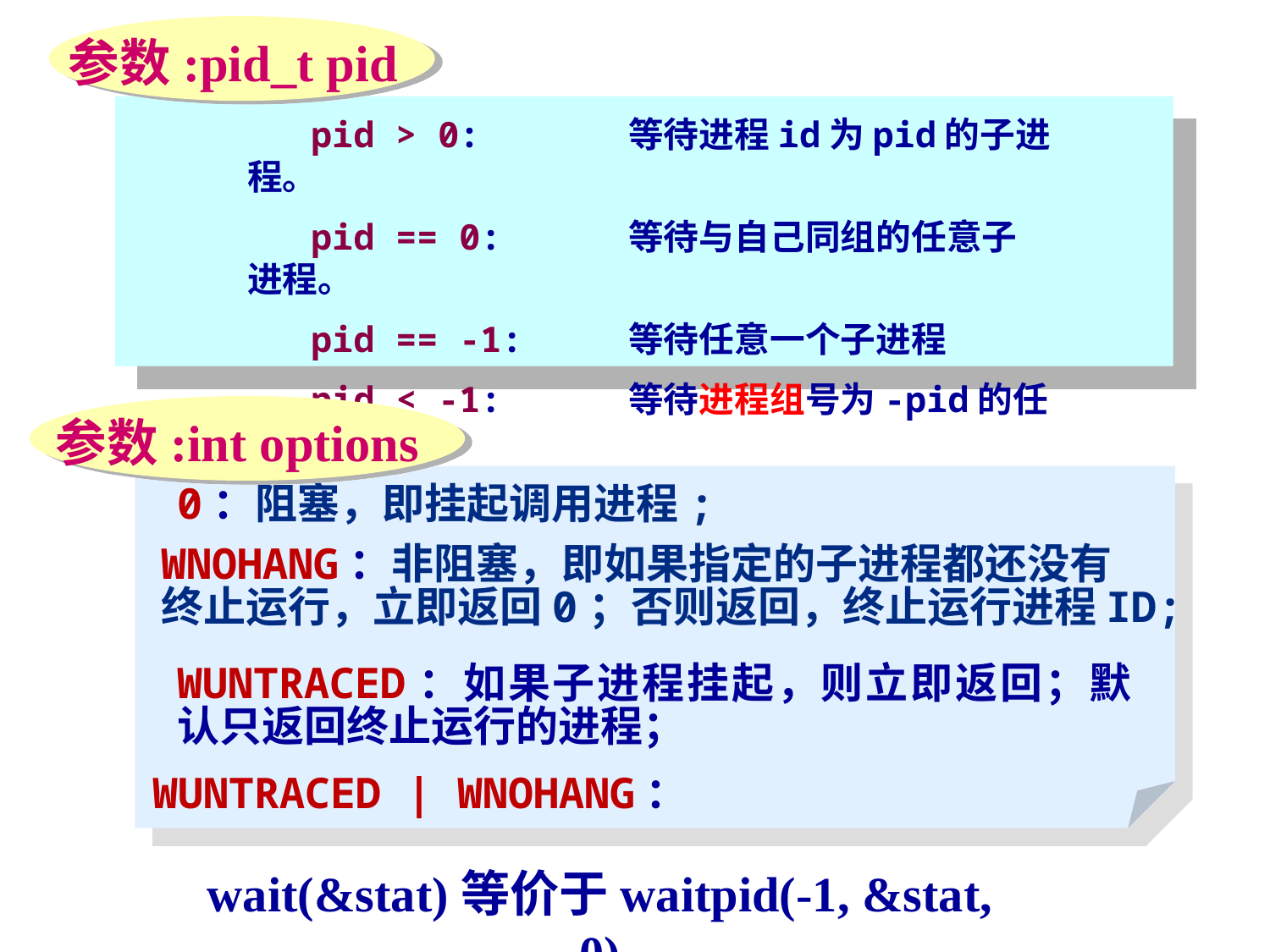

参数:pid_t pid

   pid > 0: 	等待进程id为pid的子进程。
   pid == 0: 	等待与自己同组的任意子进程。
   pid == -1: 	等待任意一个子进程
   pid < -1: 	等待进程组号为-pid的任意子进程。

参数:int options

0：阻塞，即挂起调用进程;
WNOHANG：非阻塞，即如果指定的子进程都还没有
终止运行，立即返回0；否则返回，终止运行进程ID;
WUNTRACED：如果子进程挂起，则立即返回；默认只返回终止运行的进程；
WUNTRACED | WNOHANG：
wait(&stat)等价于waitpid(-1, &stat, 0)